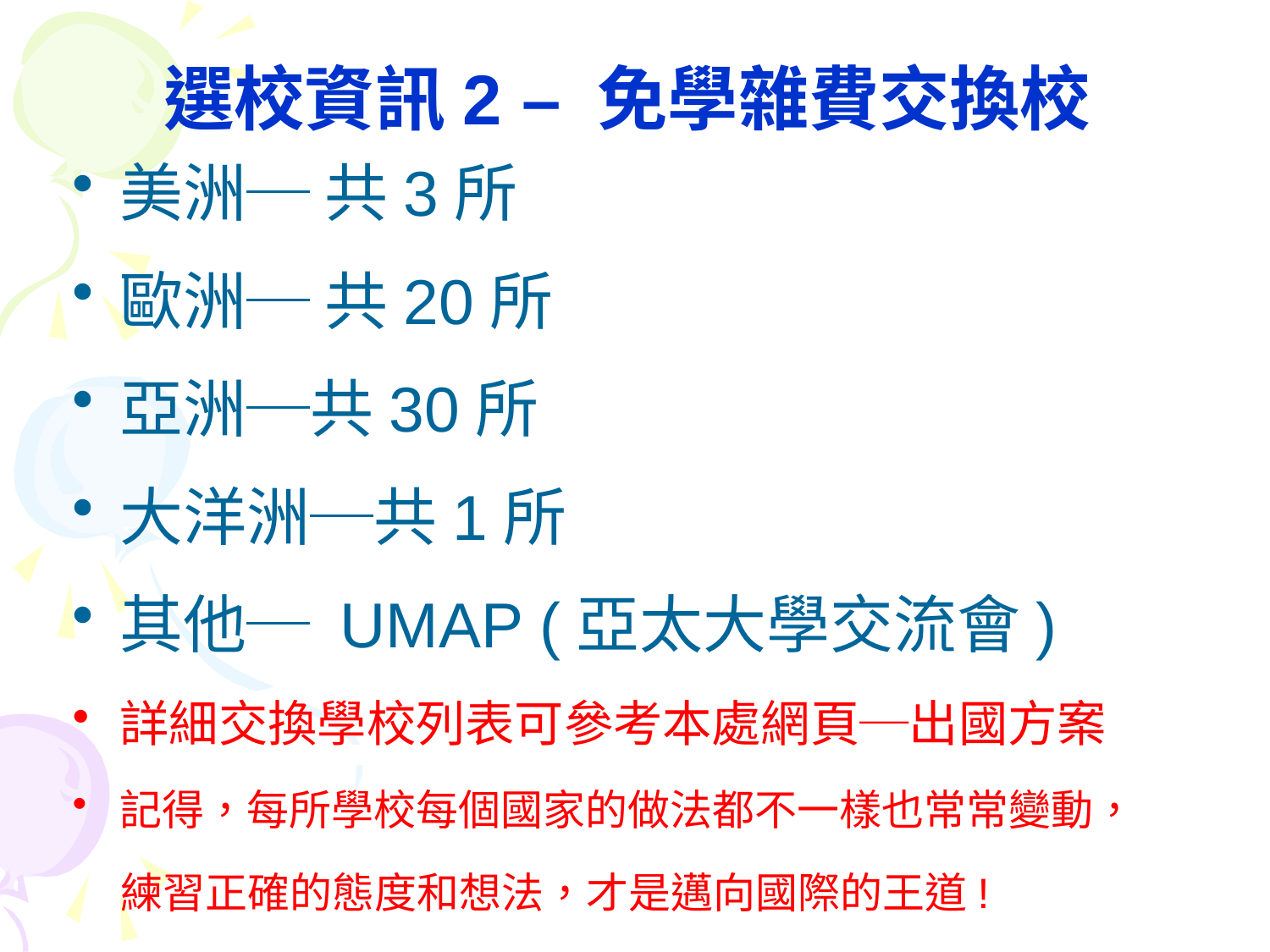

# 選校資訊2 – 免學雜費交換校
美洲─ 共3所
歐洲─ 共20所
亞洲─共30所
大洋洲─共1所
其他─ UMAP (亞太大學交流會)
詳細交換學校列表可參考本處網頁─出國方案
記得，每所學校每個國家的做法都不一樣也常常變動，
    練習正確的態度和想法，才是邁向國際的王道!